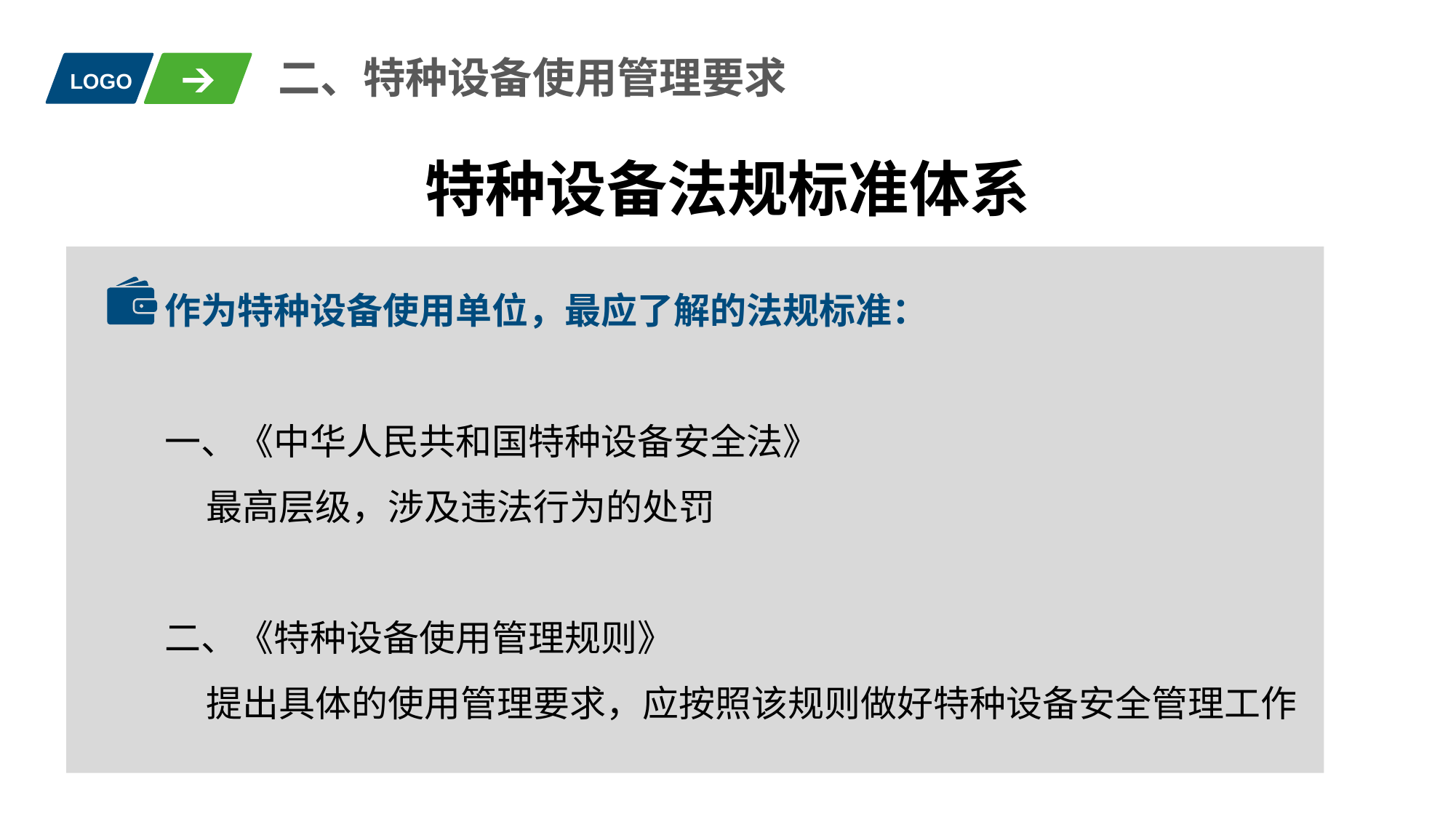

二、特种设备使用管理要求

LOGO

特种设备法规标准体系

作为特种设备使用单位，最应了解的法规标准：

一、《中华人民共和国特种设备安全法》
    最高层级，涉及违法行为的处罚

二、《特种设备使用管理规则》
    提出具体的使用管理要求，应按照该规则做好特种设备安全管理工作